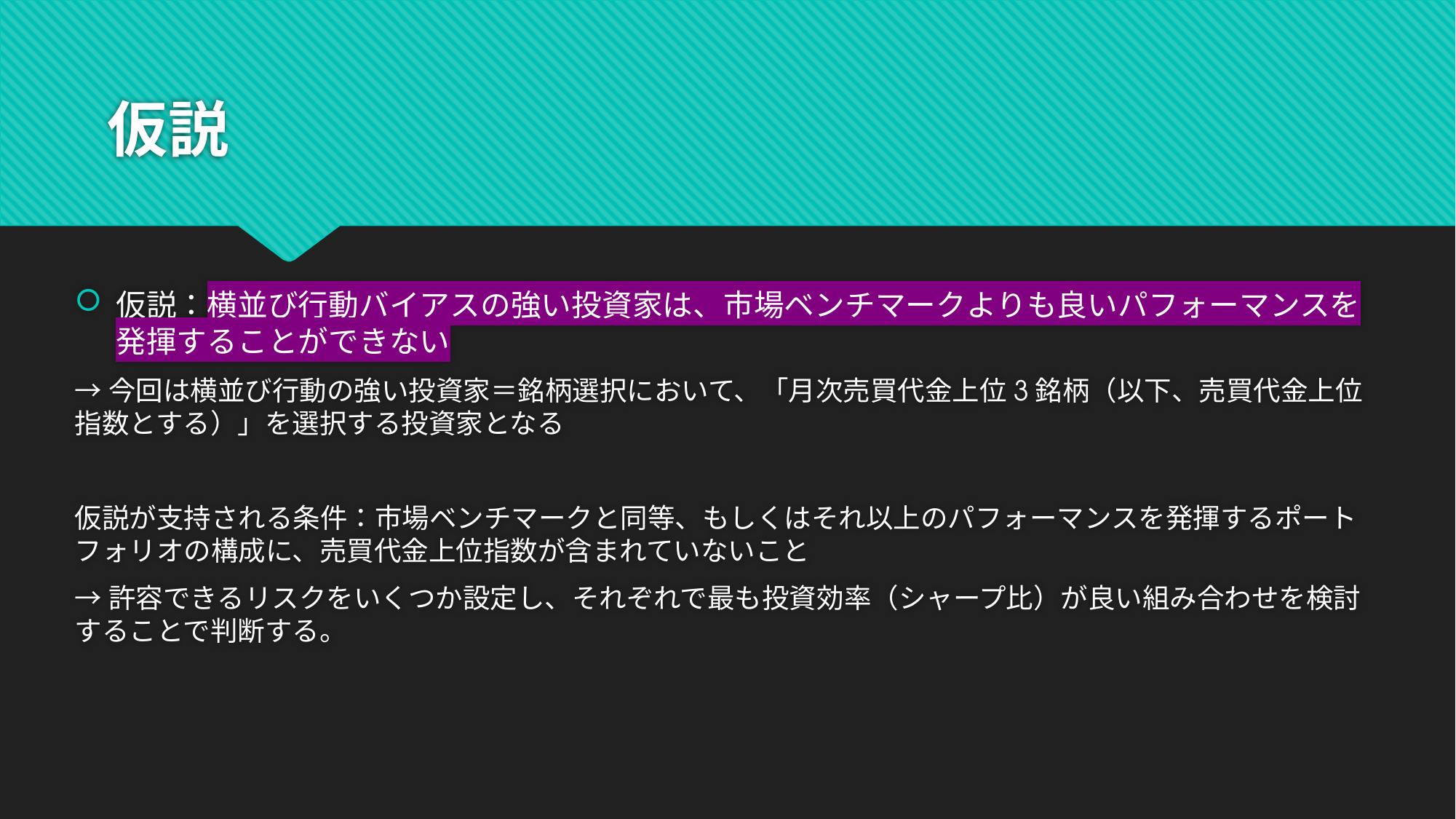

# 仮説
仮説：横並び行動バイアスの強い投資家は、市場ベンチマークよりも良いパフォーマンスを発揮することができない
→今回は横並び行動の強い投資家＝銘柄選択において、「月次売買代金上位3銘柄（以下、売買代金上位指数とする）」を選択する投資家となる

仮説が支持される条件：市場ベンチマークと同等、もしくはそれ以上のパフォーマンスを発揮するポートフォリオの構成に、売買代金上位指数が含まれていないこと
→許容できるリスクをいくつか設定し、それぞれで最も投資効率（シャープ比）が良い組み合わせを検討することで判断する。